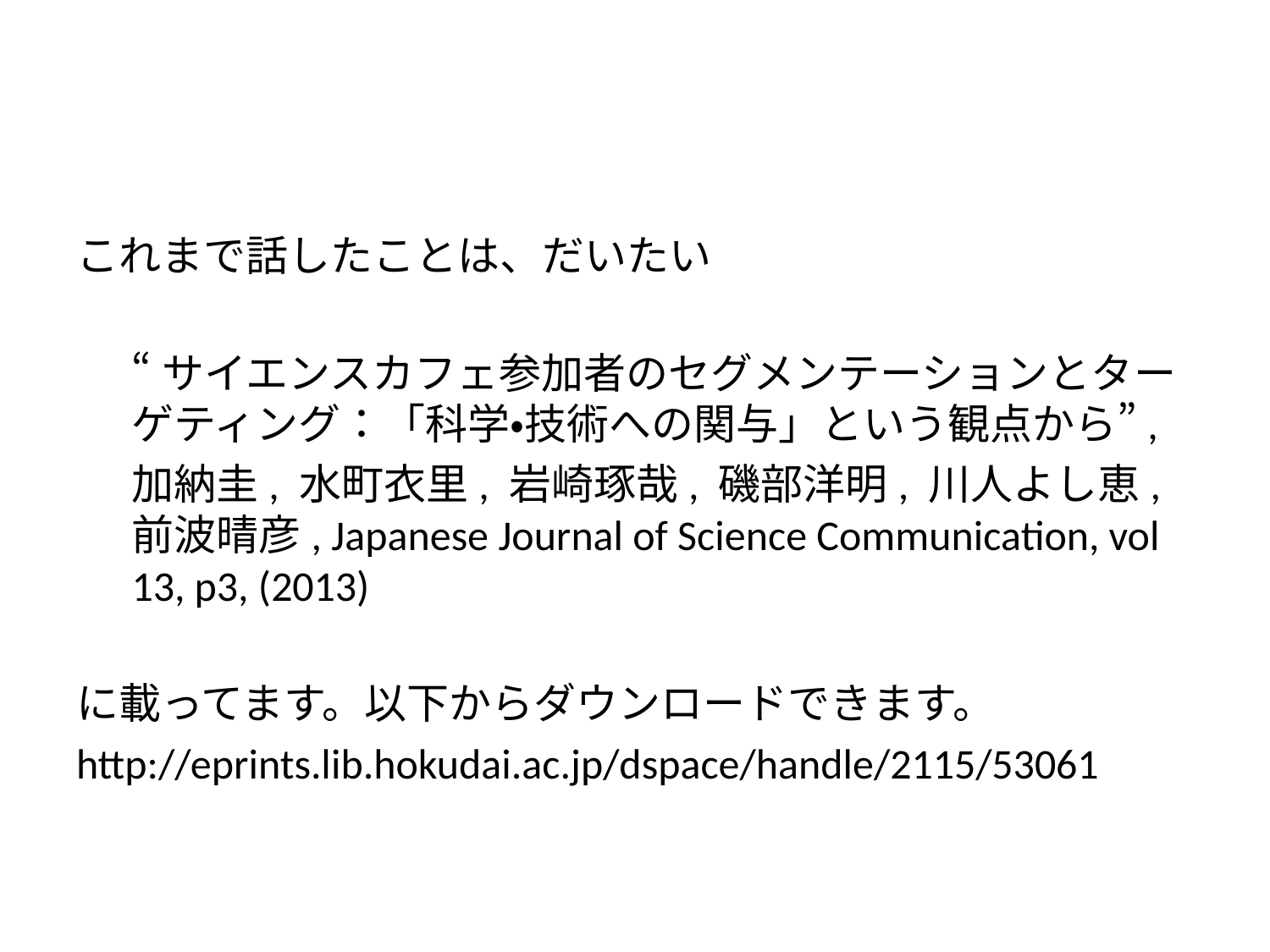

#
これまで話したことは、だいたい

“サイエンスカフェ参加者のセグメンテーションとターゲティング：「科学・技術への関与」という観点から”,
加納圭, 水町衣里, 岩崎琢哉, 磯部洋明, 川人よし恵, 前波晴彦, Japanese Journal of Science Communication, vol 13, p3, (2013)

に載ってます。以下からダウンロードできます。
http://eprints.lib.hokudai.ac.jp/dspace/handle/2115/53061